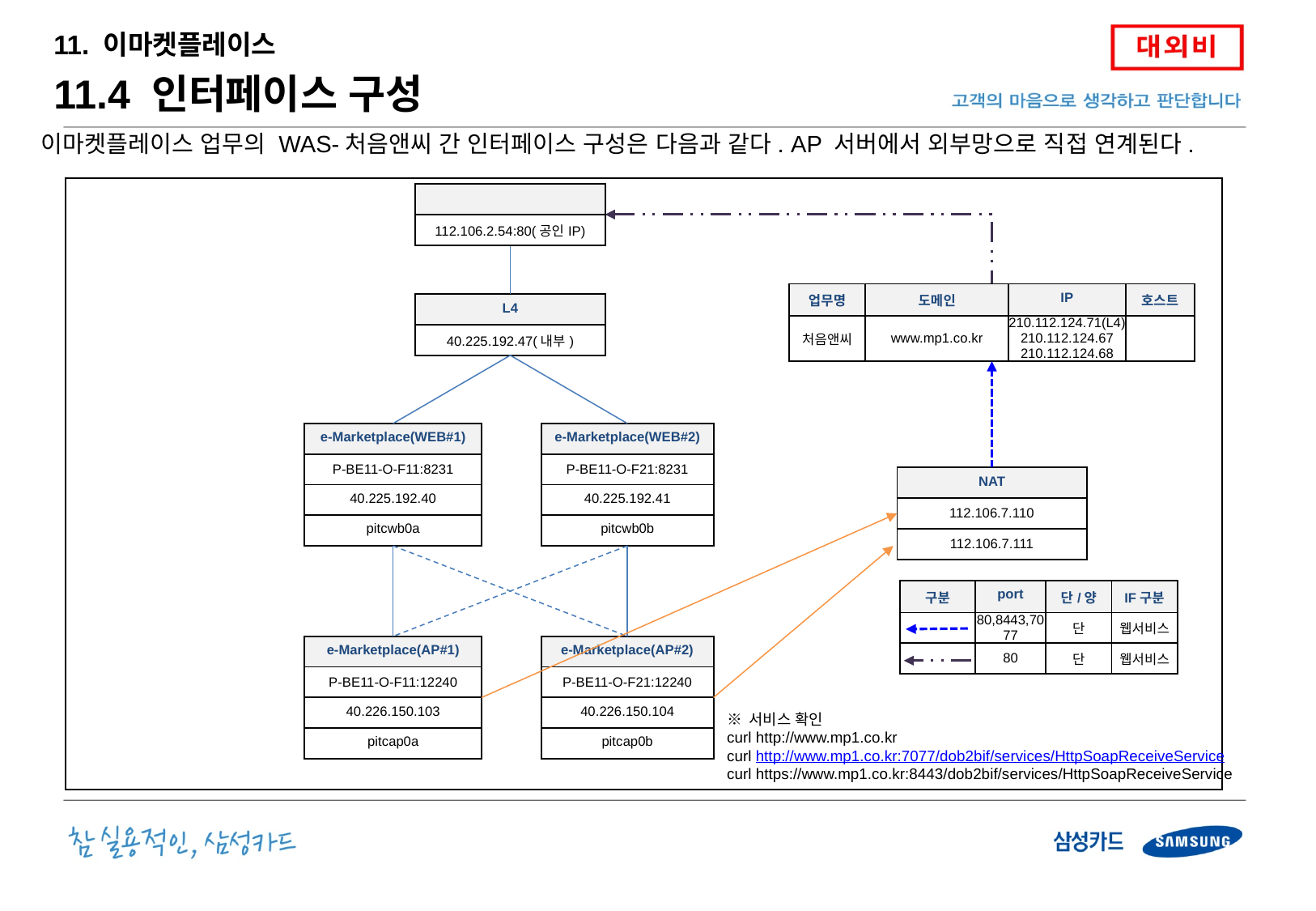

11. 이마켓플레이스
11.4 인터페이스 구성
이마켓플레이스 업무의 WAS-처음앤씨 간 인터페이스 구성은 다음과 같다. AP 서버에서 외부망으로 직접 연계된다.

|  |
| --- |
| 112.106.2.54:80(공인IP) |
| 업무명 | 도메인 | IP | 호스트 |
| --- | --- | --- | --- |
| 처음앤씨 | www.mp1.co.kr | 210.112.124.71(L4) 210.112.124.67 210.112.124.68 |  |
| L4 |
| --- |
| 40.225.192.47(내부) |
| e-Marketplace(WEB#1) |
| --- |
| P-BE11-O-F11:8231 |
| 40.225.192.40 |
| pitcwb0a |
| e-Marketplace(WEB#2) |
| --- |
| P-BE11-O-F21:8231 |
| 40.225.192.41 |
| pitcwb0b |
| NAT |
| --- |
| 112.106.7.110 |
| 112.106.7.111 |
| 구분 | port | 단/양 | IF구분 |
| --- | --- | --- | --- |
|  | 80,8443,7077 | 단 | 웹서비스 |
|  | 80 | 단 | 웹서비스 |
| e-Marketplace(AP#1) |
| --- |
| P-BE11-O-F11:12240 |
| 40.226.150.103 |
| pitcap0a |
| e-Marketplace(AP#2) |
| --- |
| P-BE11-O-F21:12240 |
| 40.226.150.104 |
| pitcap0b |
※ 서비스 확인
curl http://www.mp1.co.kr
curl http://www.mp1.co.kr:7077/dob2bif/services/HttpSoapReceiveService
curl https://www.mp1.co.kr:8443/dob2bif/services/HttpSoapReceiveService